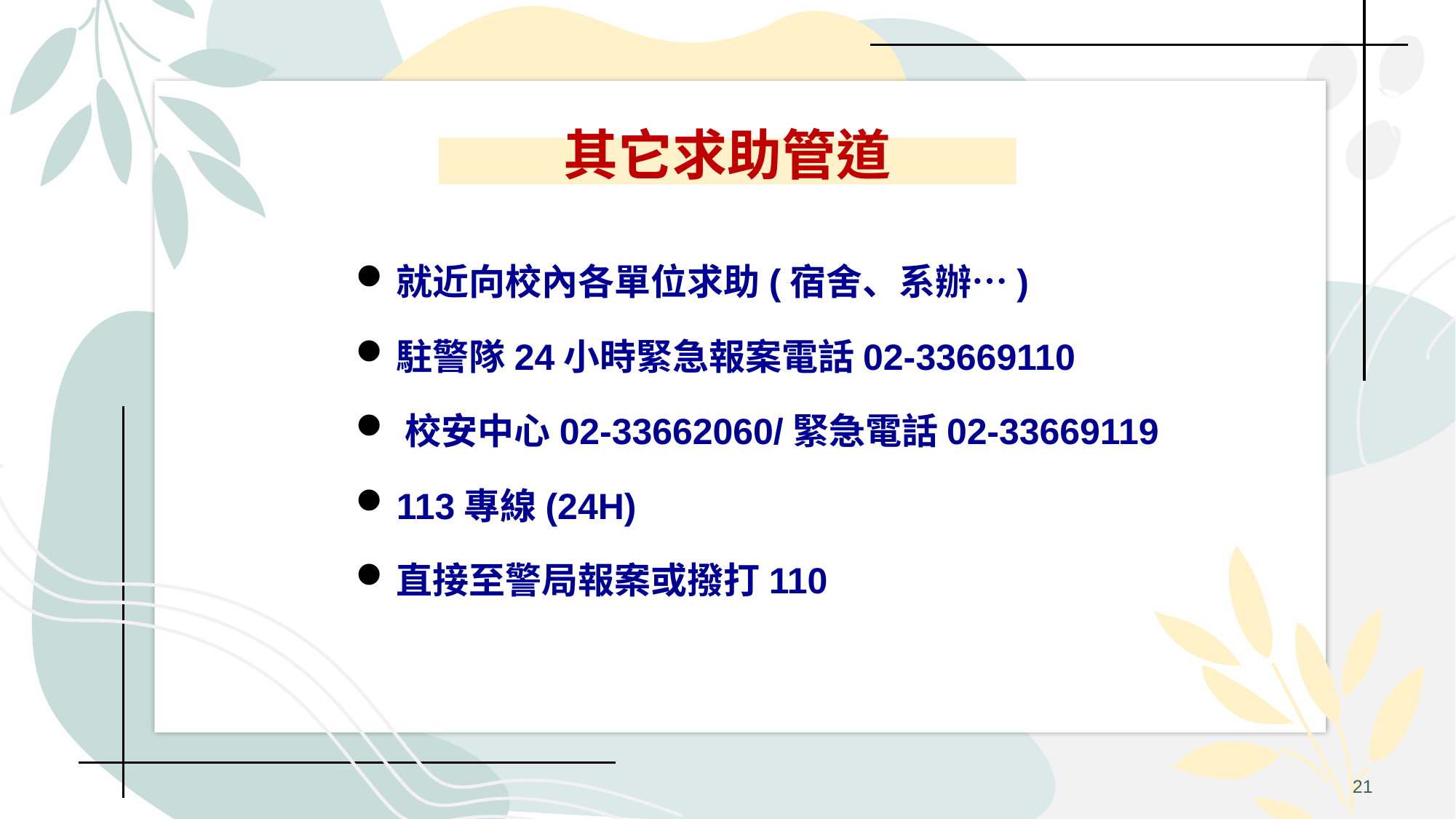

其它求助管道

就近向校內各單位求助(宿舍、系辦…)
駐警隊24小時緊急報案電話02-33669110
​校安中心02-33662060/緊急電話02-33669119
​113專線(24H)​
直接至警局報案或撥打110